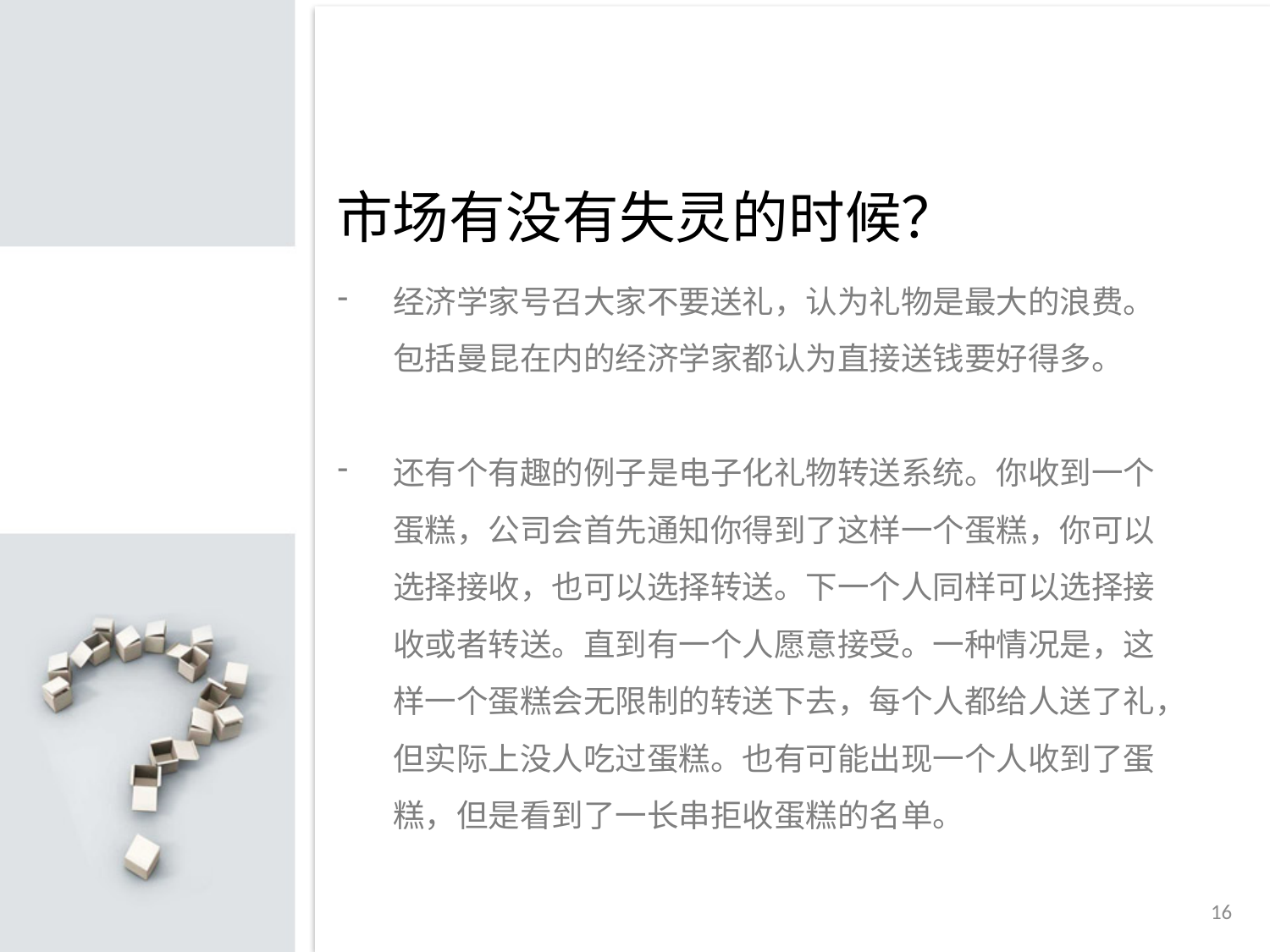

市场有没有失灵的时候？
经济学家号召大家不要送礼，认为礼物是最大的浪费。包括曼昆在内的经济学家都认为直接送钱要好得多。

还有个有趣的例子是电子化礼物转送系统。你收到一个蛋糕，公司会首先通知你得到了这样一个蛋糕，你可以选择接收，也可以选择转送。下一个人同样可以选择接收或者转送。直到有一个人愿意接受。一种情况是，这样一个蛋糕会无限制的转送下去，每个人都给人送了礼，但实际上没人吃过蛋糕。也有可能出现一个人收到了蛋糕，但是看到了一长串拒收蛋糕的名单。
点击添加标题
点击添加标题
点击添加标题
16